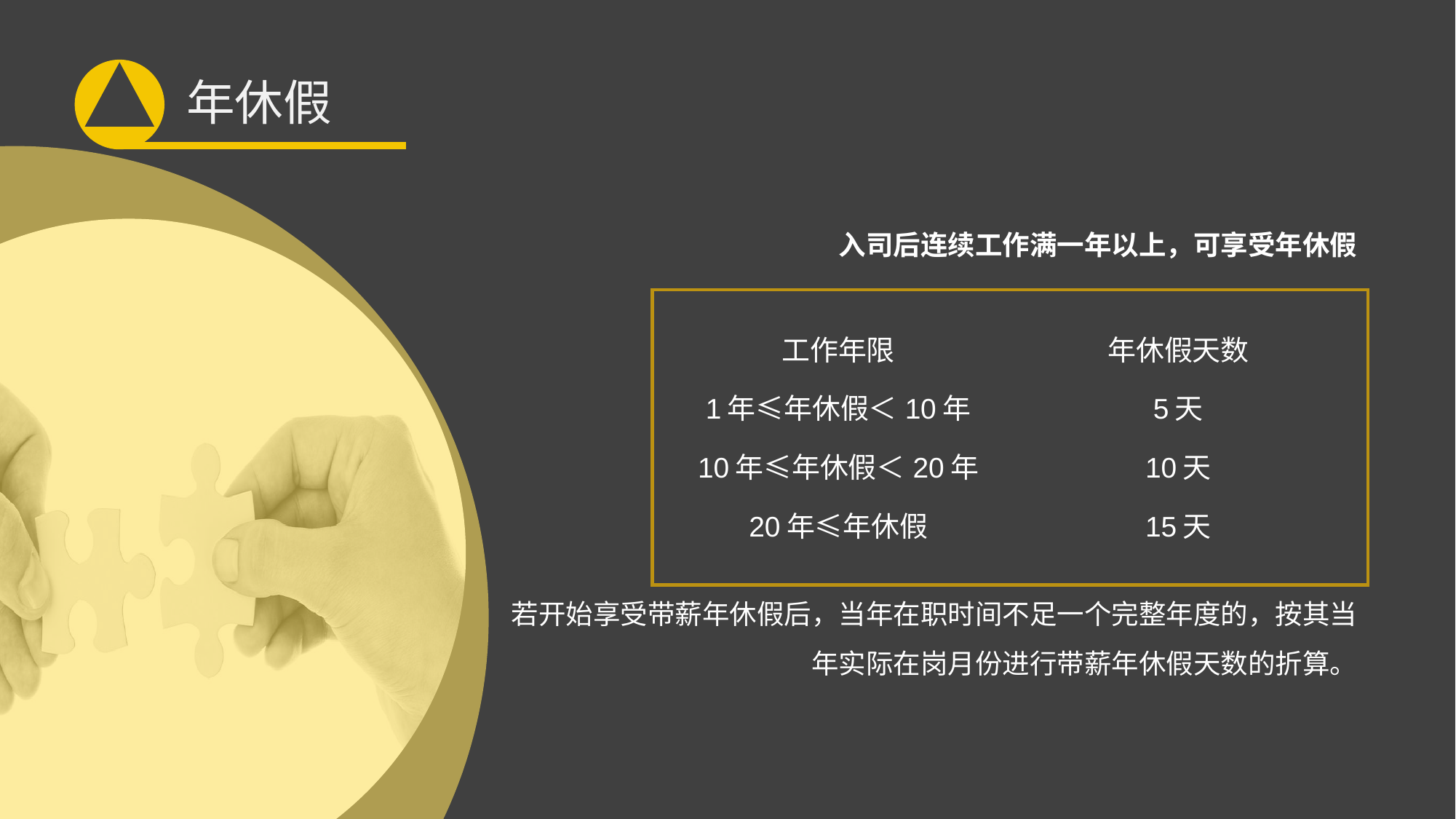

年休假

入司后连续工作满一年以上，可享受年休假

| 工作年限 | 年休假天数 |
| --- | --- |
| 1年≤年休假＜10年 | 5天 |
| 10年≤年休假＜20年 | 10天 |
| 20年≤年休假 | 15天 |

若开始享受带薪年休假后，当年在职时间不足一个完整年度的，按其当年实际在岗月份进行带薪年休假天数的折算。